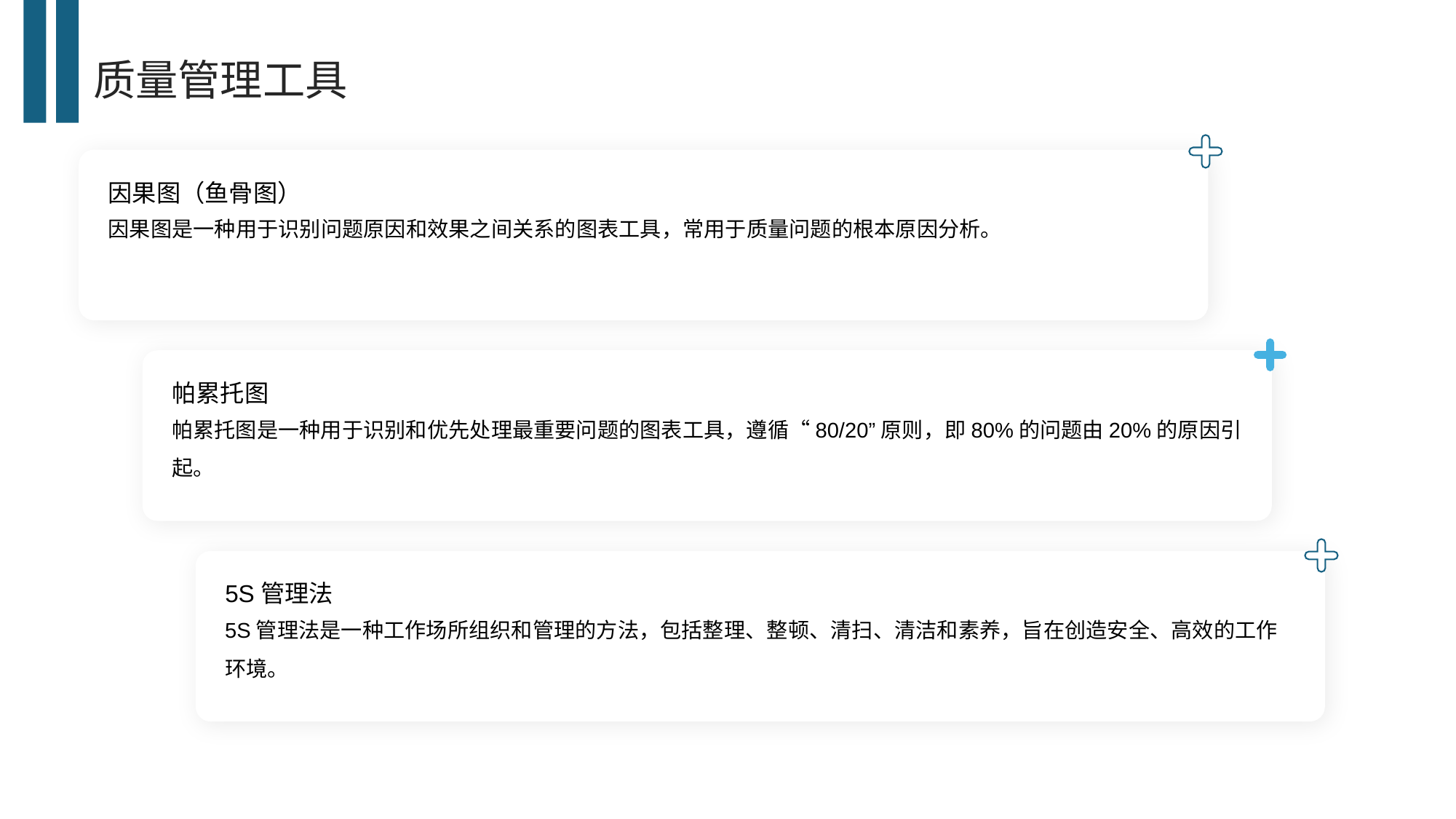

质量管理工具

因果图（鱼骨图）
因果图是一种用于识别问题原因和效果之间关系的图表工具，常用于质量问题的根本原因分析。

帕累托图
帕累托图是一种用于识别和优先处理最重要问题的图表工具，遵循“80/20”原则，即80%的问题由20%的原因引起。

5S管理法
5S管理法是一种工作场所组织和管理的方法，包括整理、整顿、清扫、清洁和素养，旨在创造安全、高效的工作环境。